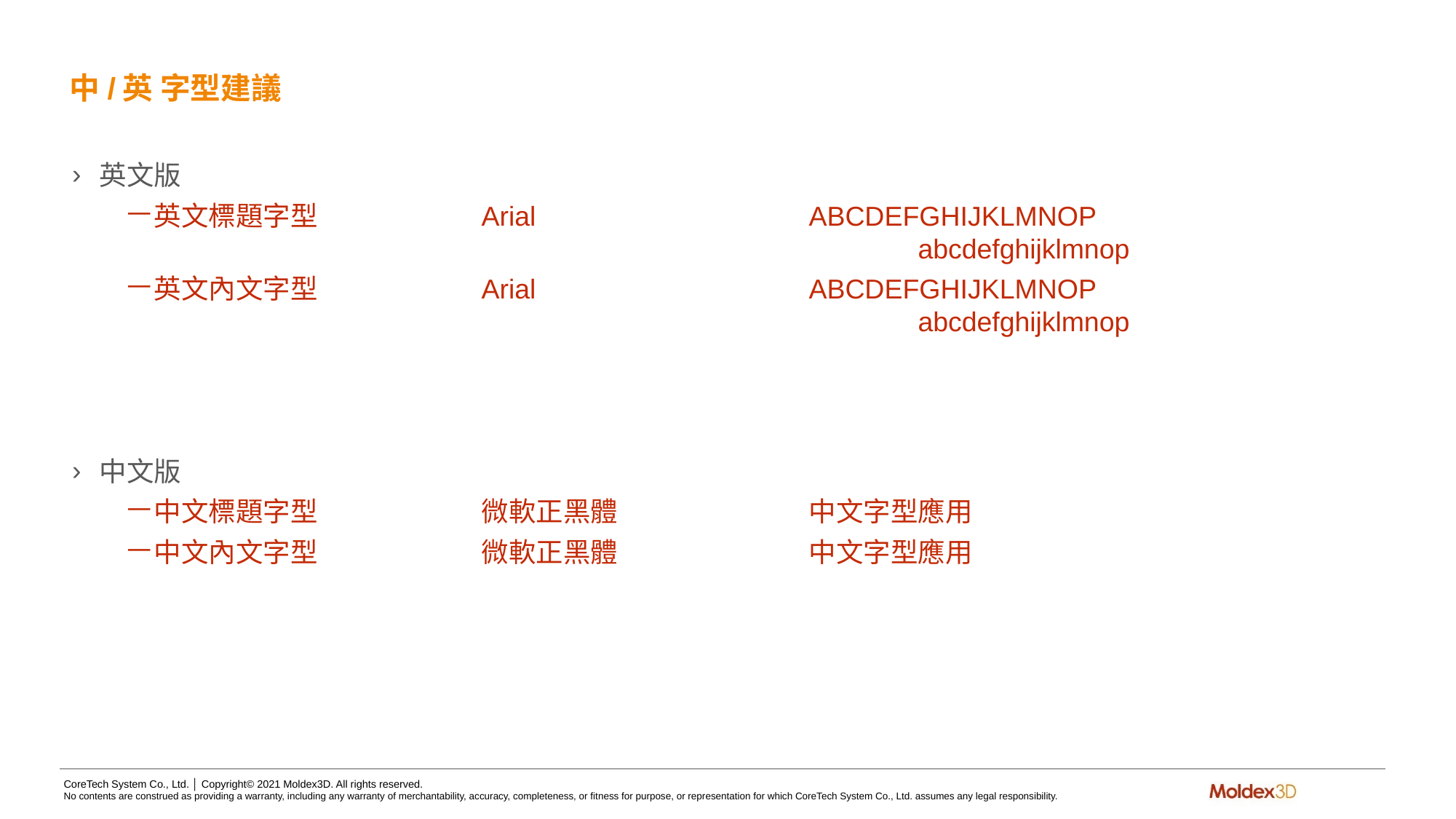

# 中/英 字型建議
英文版
英文標題字型		Arial	 		ABCDEFGHIJKLMNOP
							abcdefghijklmnop
英文內文字型		Arial			ABCDEFGHIJKLMNOP
							abcdefghijklmnop

中文版
中文標題字型		微軟正黑體		中文字型應用
中文內文字型		微軟正黑體		中文字型應用